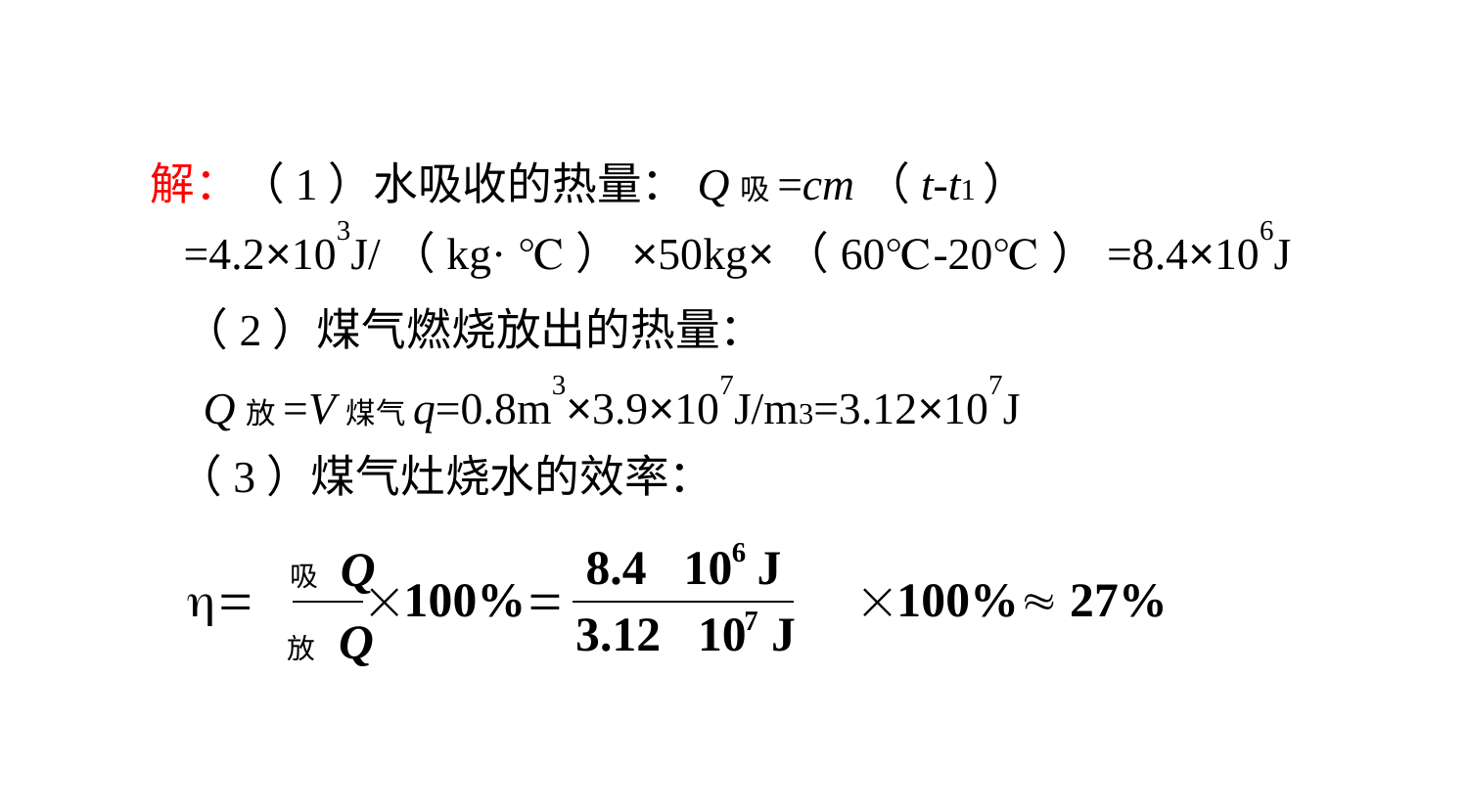

解：（1）水吸收的热量：Q吸=cm（t-t1）
=4.2×103J/（kg· ℃）×50kg×（60℃-20℃）=8.4×106J

（2）煤气燃烧放出的热量：
Q放=V煤气q=0.8m3×3.9×107J/m3=3.12×107J
（3）煤气灶烧水的效率：
8.4   10  J
6
吸 Q
η=         ×100%=                        ×100%≈ 27%

3.12   10  J
7
放 Q